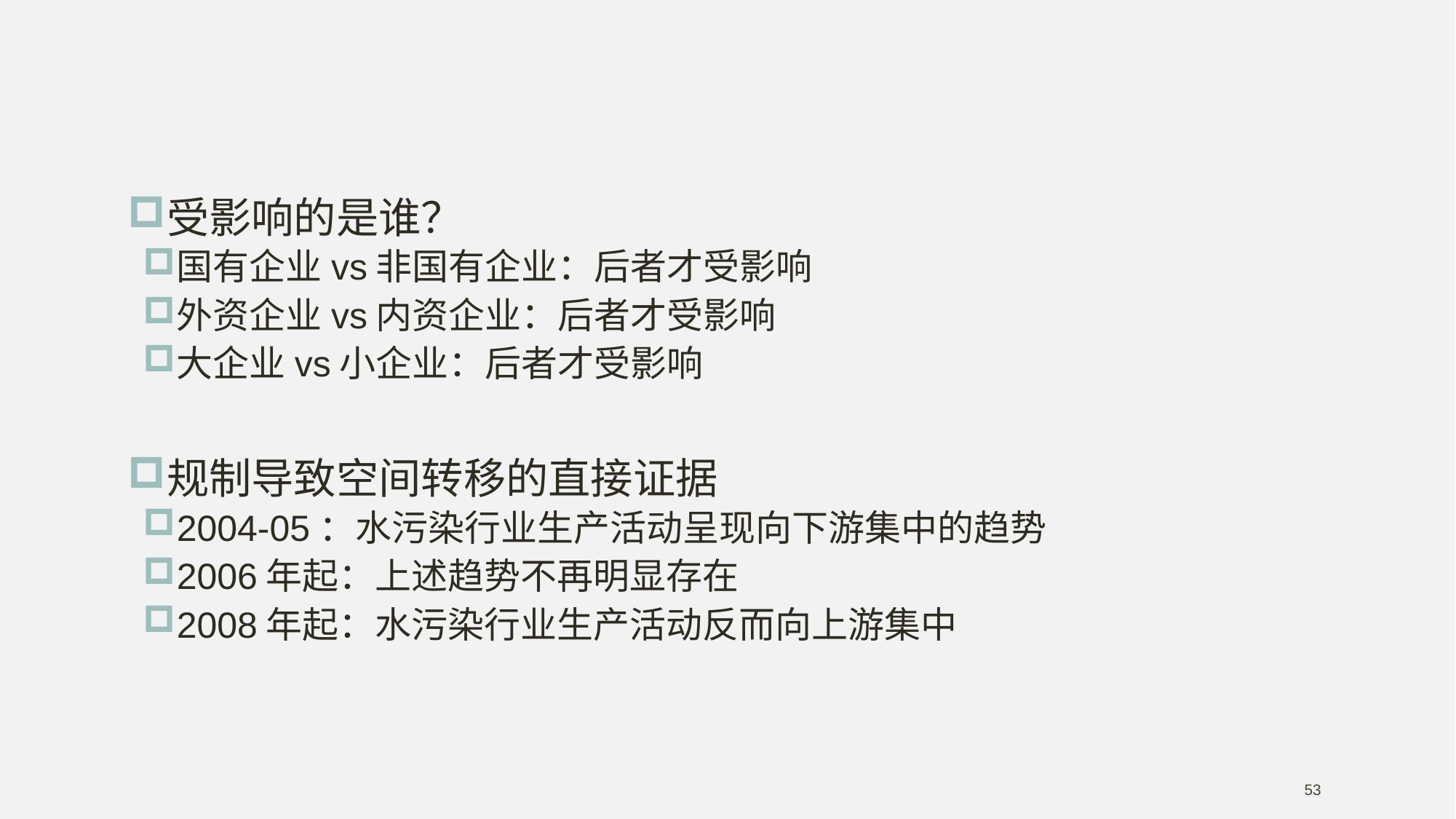

受影响的是谁？
国有企业vs非国有企业：后者才受影响
外资企业vs内资企业：后者才受影响
大企业vs小企业：后者才受影响

规制导致空间转移的直接证据
2004-05：水污染行业生产活动呈现向下游集中的趋势
2006年起：上述趋势不再明显存在
2008年起：水污染行业生产活动反而向上游集中
53